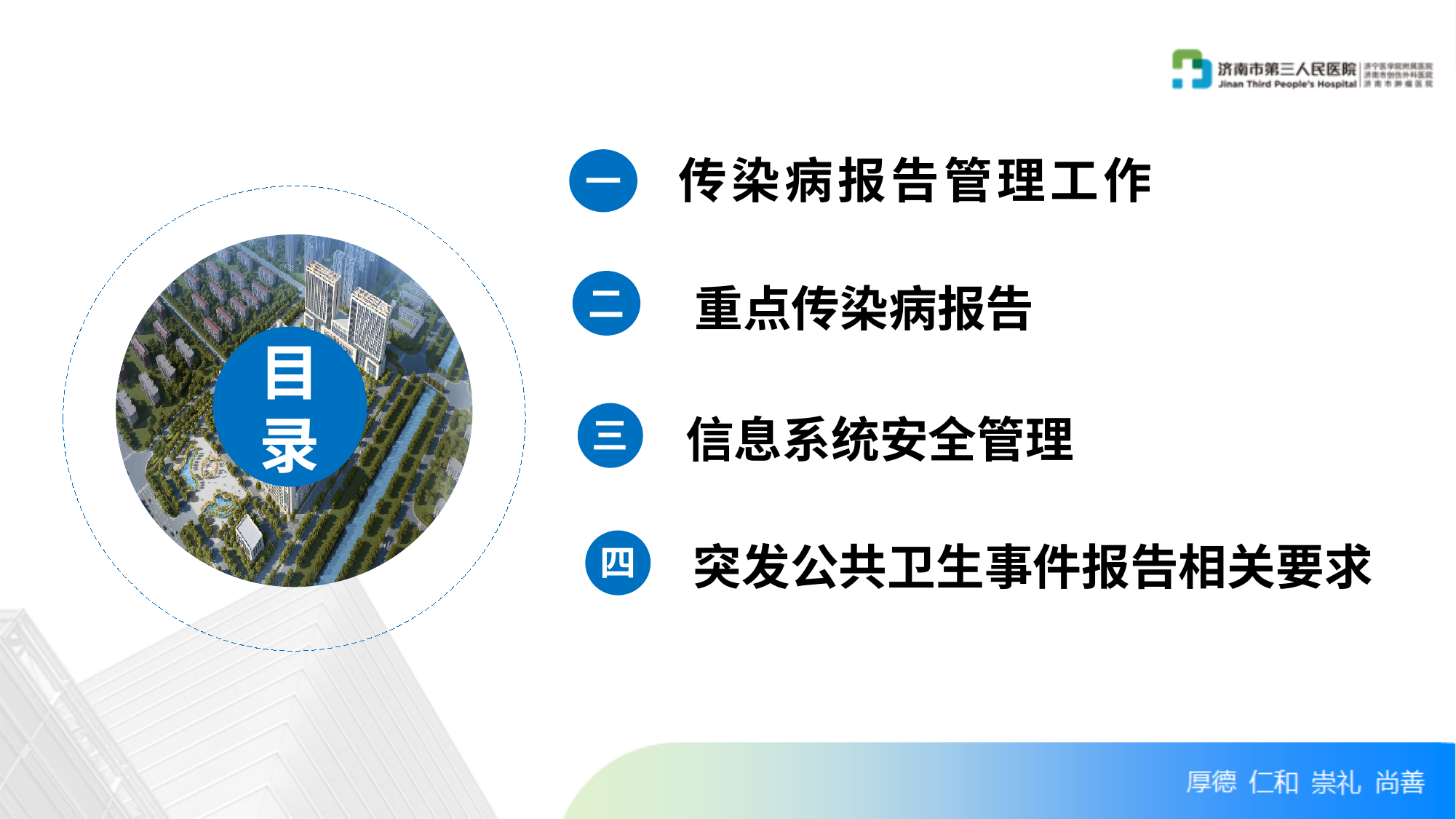

传染病报告管理工作
一

二
重点传染病报告

目录
三
信息系统安全管理

四
突发公共卫生事件报告相关要求